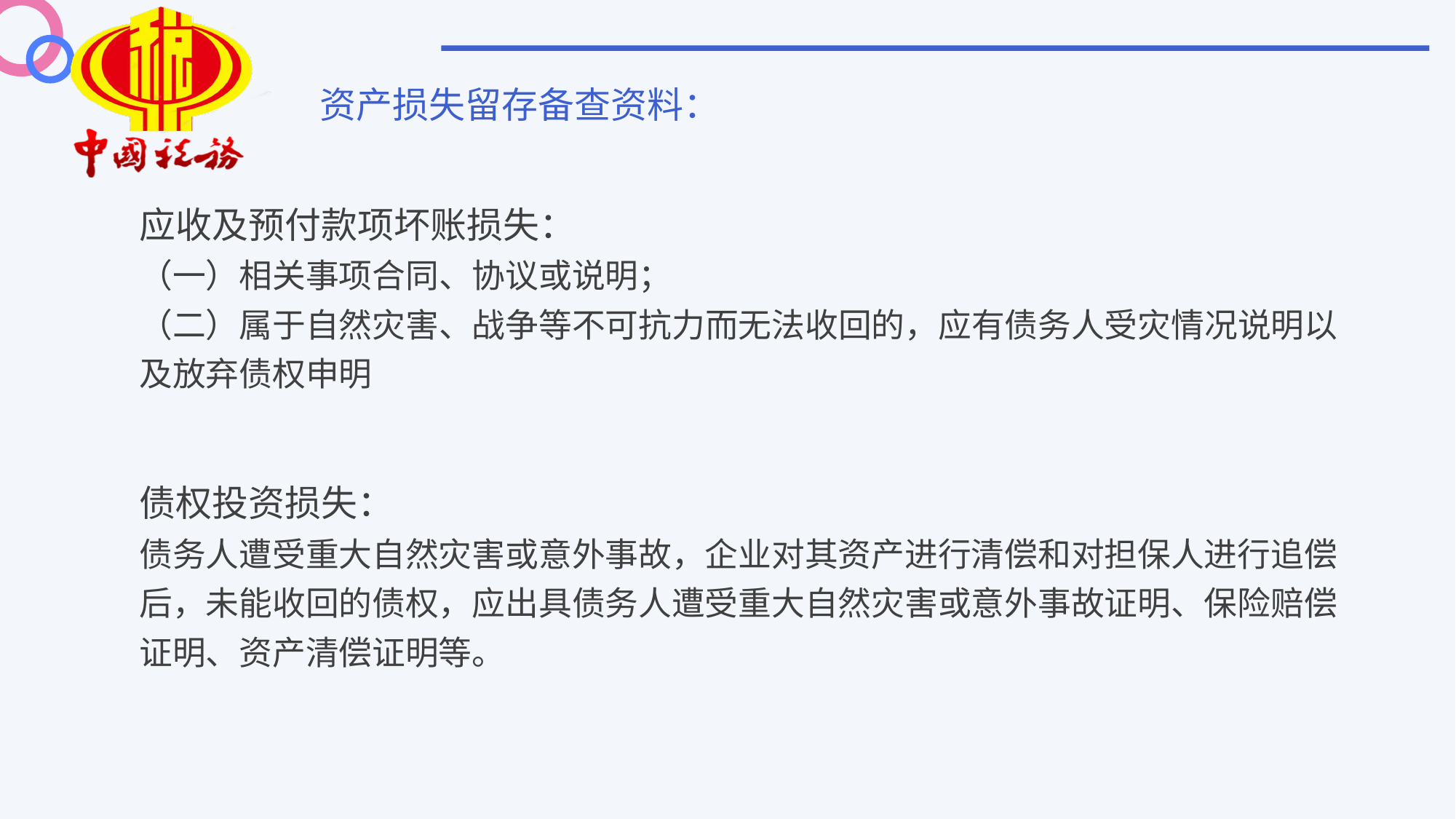

资产损失留存备查资料：
应收及预付款项坏账损失：
（一）相关事项合同、协议或说明；
（二）属于自然灾害、战争等不可抗力而无法收回的，应有债务人受灾情况说明以及放弃债权申明

债权投资损失：
债务人遭受重大自然灾害或意外事故，企业对其资产进行清偿和对担保人进行追偿后，未能收回的债权，应出具债务人遭受重大自然灾害或意外事故证明、保险赔偿证明、资产清偿证明等。